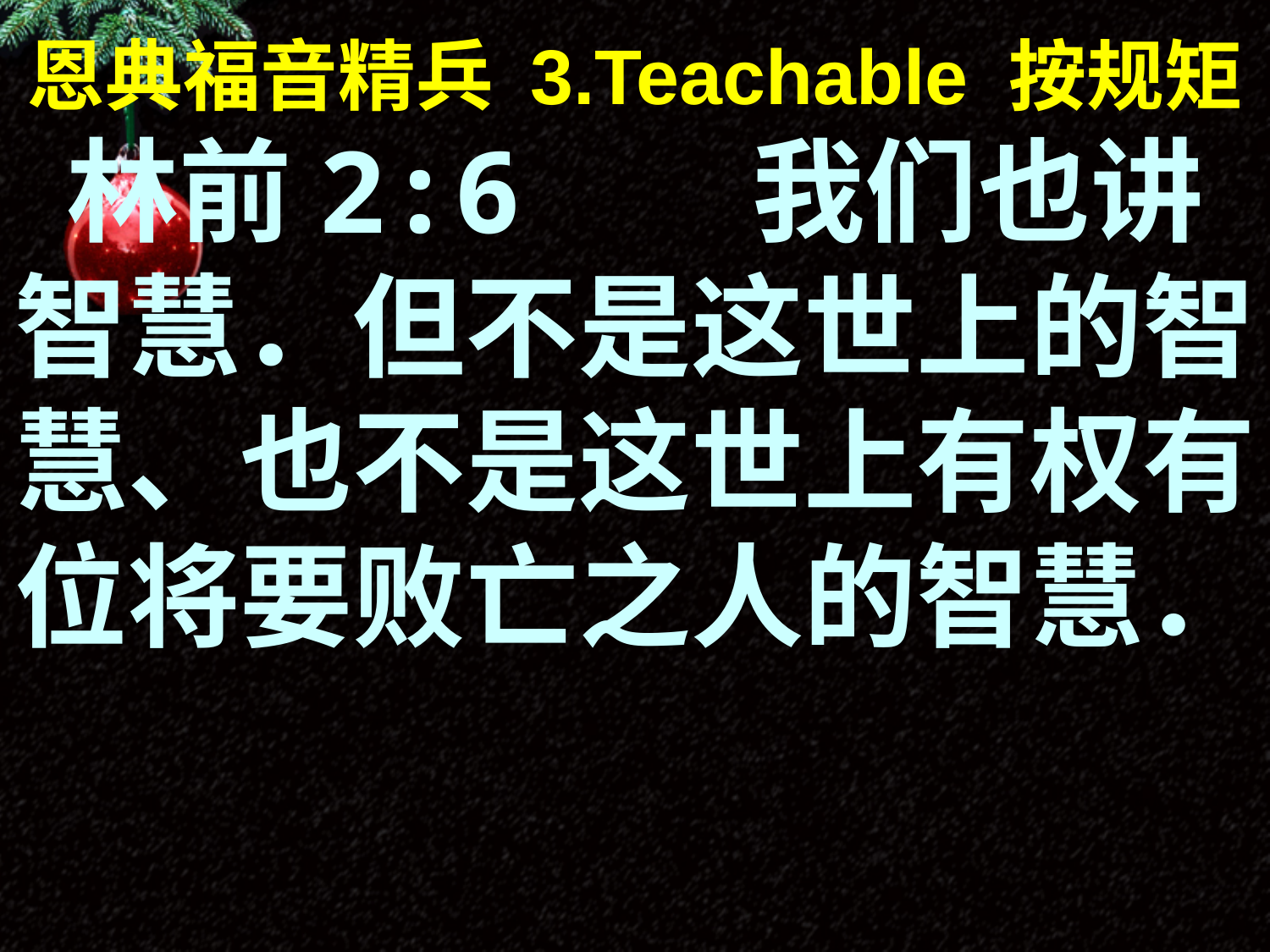

恩典福音精兵 3.Teachable 按规矩
林前2:6   我们也讲智慧．但不是这世上的智慧、也不是这世上有权有位将要败亡之人的智慧．